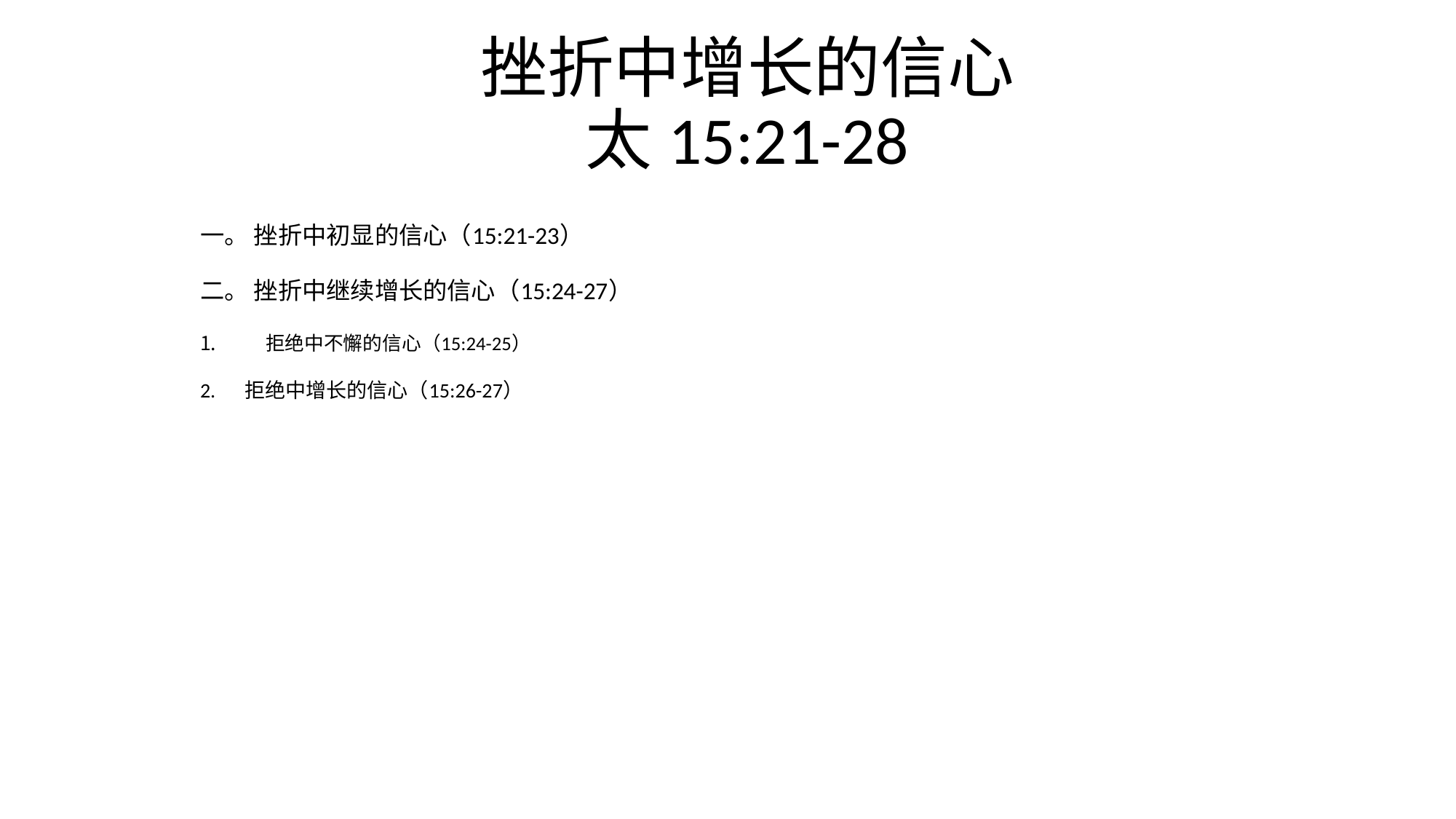

# 挫折中增长的信心 太15:21-28
一。 挫折中初显的信心（15:21-23）

二。 挫折中继续增长的信心（15:24-27）

拒绝中不懈的信心（15:24-25）

2. 	     拒绝中增长的信心（15:26-27）